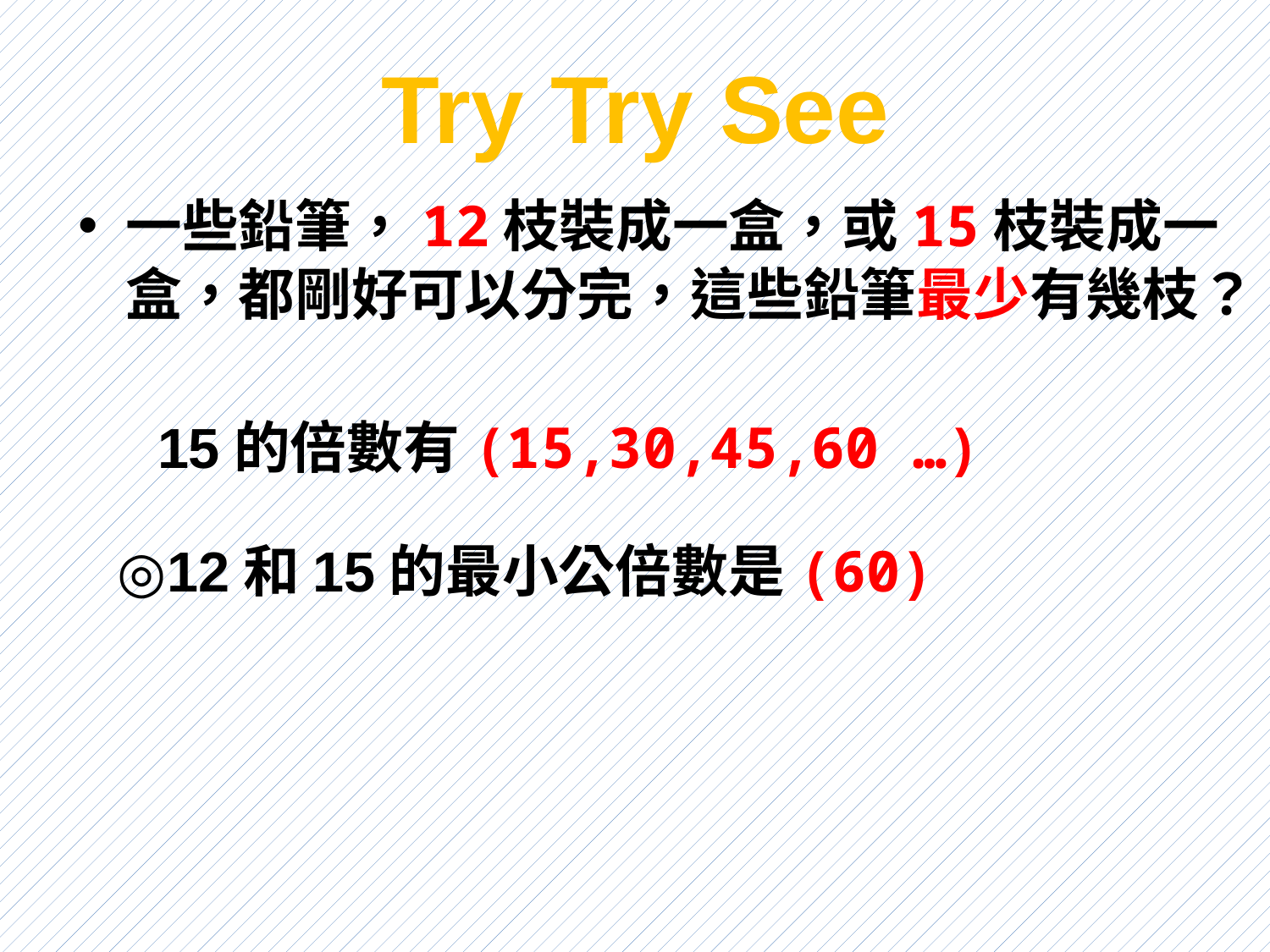

# Try Try See
一些鉛筆，12枝裝成一盒，或15枝裝成一盒，都剛好可以分完，這些鉛筆最少有幾枝？
15的倍數有(15,30,45,60 …)
◎12和15的最小公倍數是(60)